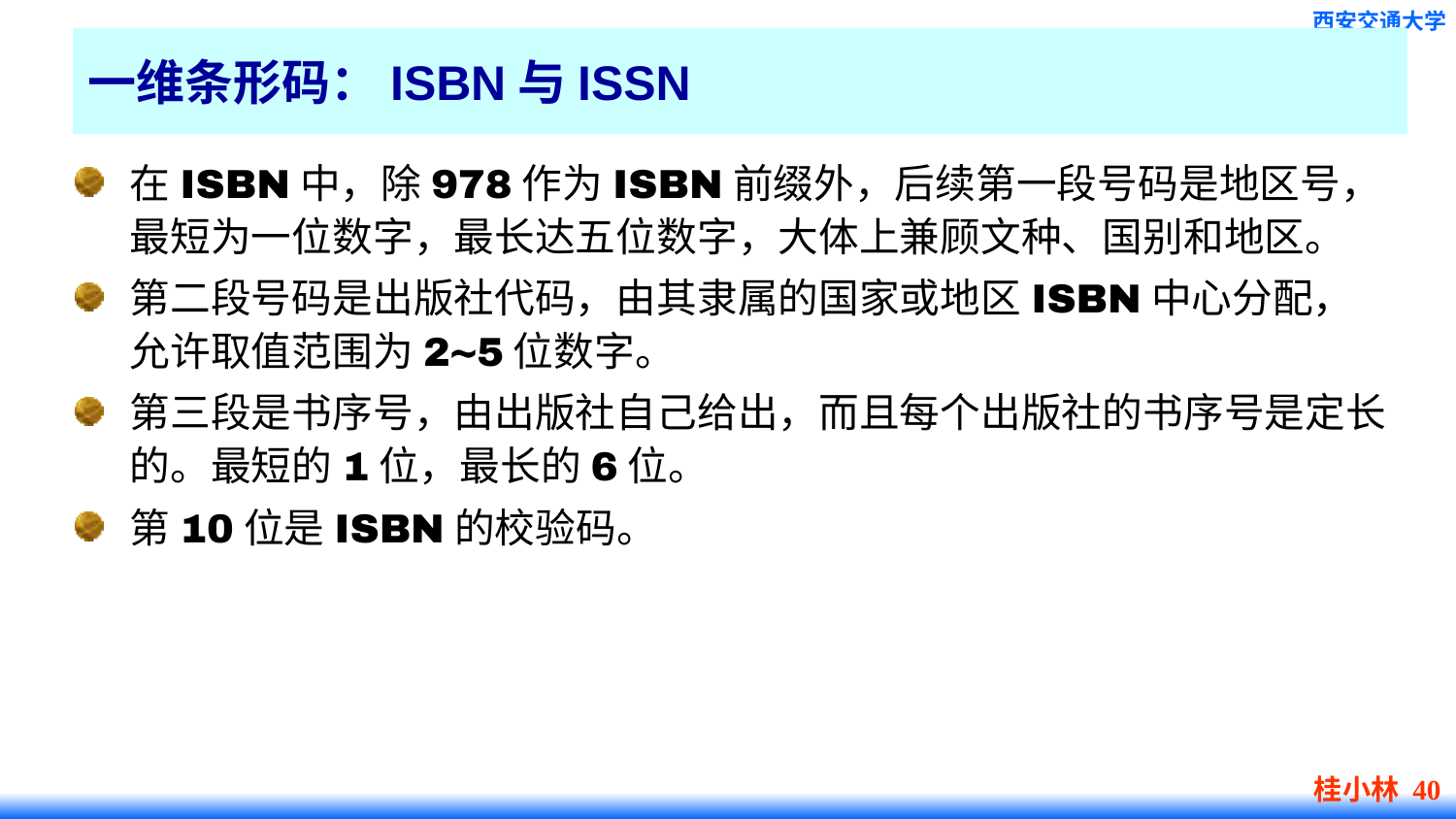

# 一维条形码：ISBN与ISSN
在ISBN中，除978作为ISBN前缀外，后续第一段号码是地区号，最短为一位数字，最长达五位数字，大体上兼顾文种、国别和地区。
第二段号码是出版社代码，由其隶属的国家或地区ISBN中心分配，允许取值范围为2~5位数字。
第三段是书序号，由出版社自己给出，而且每个出版社的书序号是定长的。最短的1位，最长的6位。
第10位是ISBN的校验码。
桂小林 40